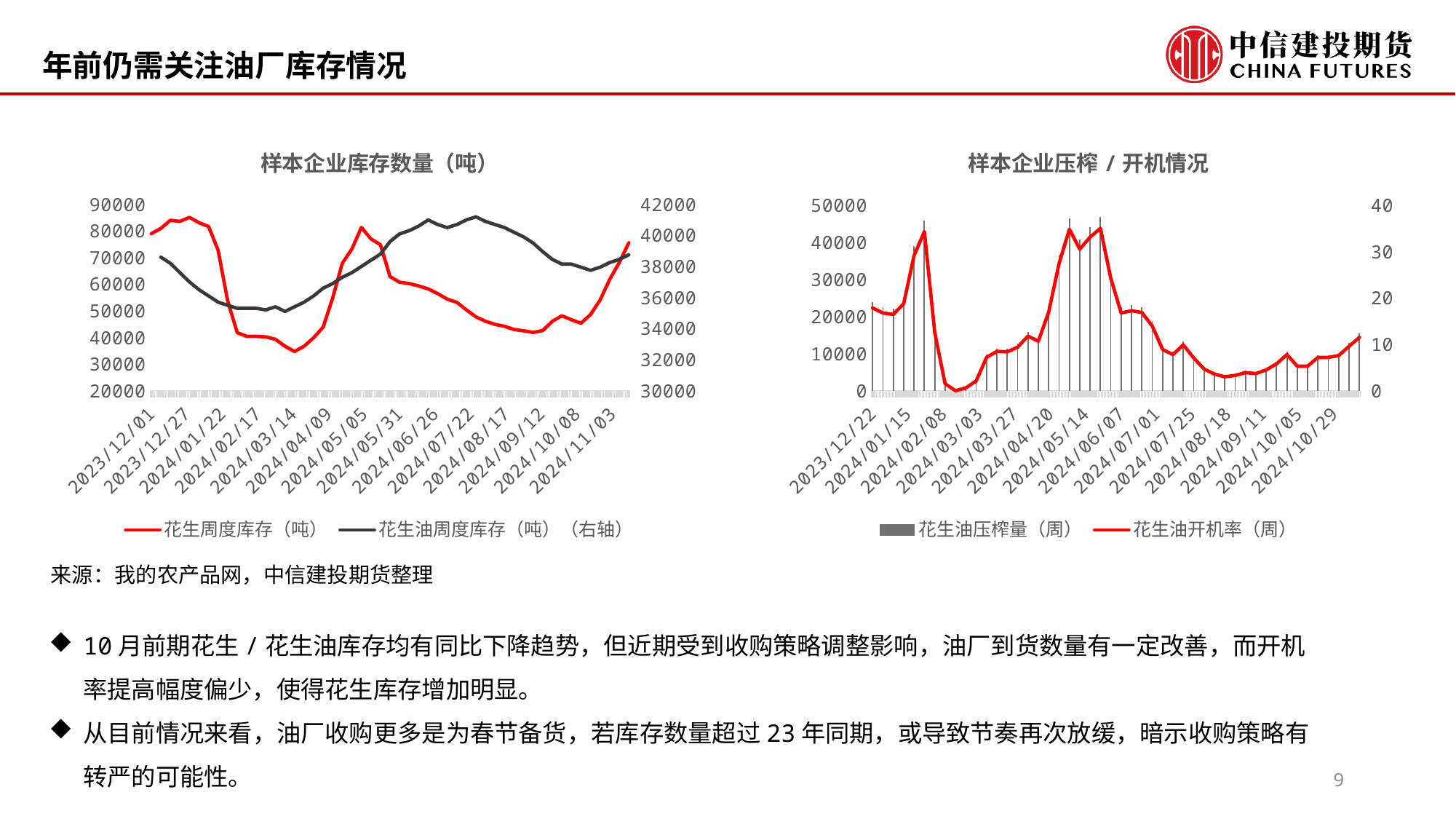

年前仍需关注油厂库存情况

### Chart: 样本企业压榨/开机情况

| Category | 花生油压榨量（周） | 花生油开机率（周） |
|---|---|---|
| 45611 | 15400.0 | 11.5 |
| 45604 | 12800.0 | 9.6 |
| 45597 | 10095.0 | 7.6 |
| 45590 | 9550.0 | 7.2 |
| 45583 | 9550.0 | 7.2 |
| 45576 | 7100.0 | 5.3 |
| 45569 | 7100.0 | 5.3 |
| 45562 | 10500.0 | 7.8 |
| 45555 | 7800.0 | 5.8 |
| 45548 | 6000.0 | 4.5 |
| 45541 | 5000.0 | 3.7 |
| 45534 | 5300.0 | 3.9 |
| 45527 | 4400.0 | 3.3 |
| 45520 | 4000.0 | 3.0 |
| 45513 | 4900.0 | 3.6 |
| 45506 | 6300.0 | 4.7 |
| 45499 | 9500.0 | 7.1 |
| 45492 | 13200.0 | 9.9 |
| 45485 | 10500.0 | 7.8 |
| 45478 | 11900.0 | 8.9 |
| 45471 | 18700.0 | 14.0 |
| 45464 | 22500.0 | 16.9 |
| 45457 | 23100.0 | 17.3 |
| 45450 | 22400.0 | 16.8 |
| 45443 | 32400.0 | 24.3 |
| 45436 | 46800.0 | 35.1 |
| 45429 | 44200.0 | 33.2 |
| 45422 | 40800.0 | 30.6 |
| 45415 | 46500.0 | 34.9 |
| 45408 | 36700.0 | 27.5 |
| 45401 | 22700.0 | 17.0 |
| 45394 | 14300.0 | 10.7 |
| 45387 | 15700.0 | 11.8 |
| 45380 | 12600.0 | 9.4 |
| 45373 | 11200.0 | 8.4 |
| 45366 | 11300.0 | 8.5 |
| 45359 | 9600.0 | 7.2 |
| 45352 | 2800.0 | 2.1 |
| 45345 | 800.0 | 0.6 |
| 45338 | 0.0 | 0.0 |
| 45331 | 2000.0 | 1.5 |
| 45324 | 16800.0 | 12.6 |
| 45317 | 45800.0 | 34.4 |
| 45310 | 38900.0 | 29.2 |
| 45303 | 25100.0 | 18.8 |
| 45296 | 22000.0 | 16.5 |
| 45289 | 22400.0 | 16.8 |
| 45282 | 23900.0 | 17.9 |
|  | None | None |

[unsupported chart]

来源：我的农产品网，中信建投期货整理
10月前期花生/花生油库存均有同比下降趋势，但近期受到收购策略调整影响，油厂到货数量有一定改善，而开机率提高幅度偏少，使得花生库存增加明显。
从目前情况来看，油厂收购更多是为春节备货，若库存数量超过23年同期，或导致节奏再次放缓，暗示收购策略有转严的可能性。
9